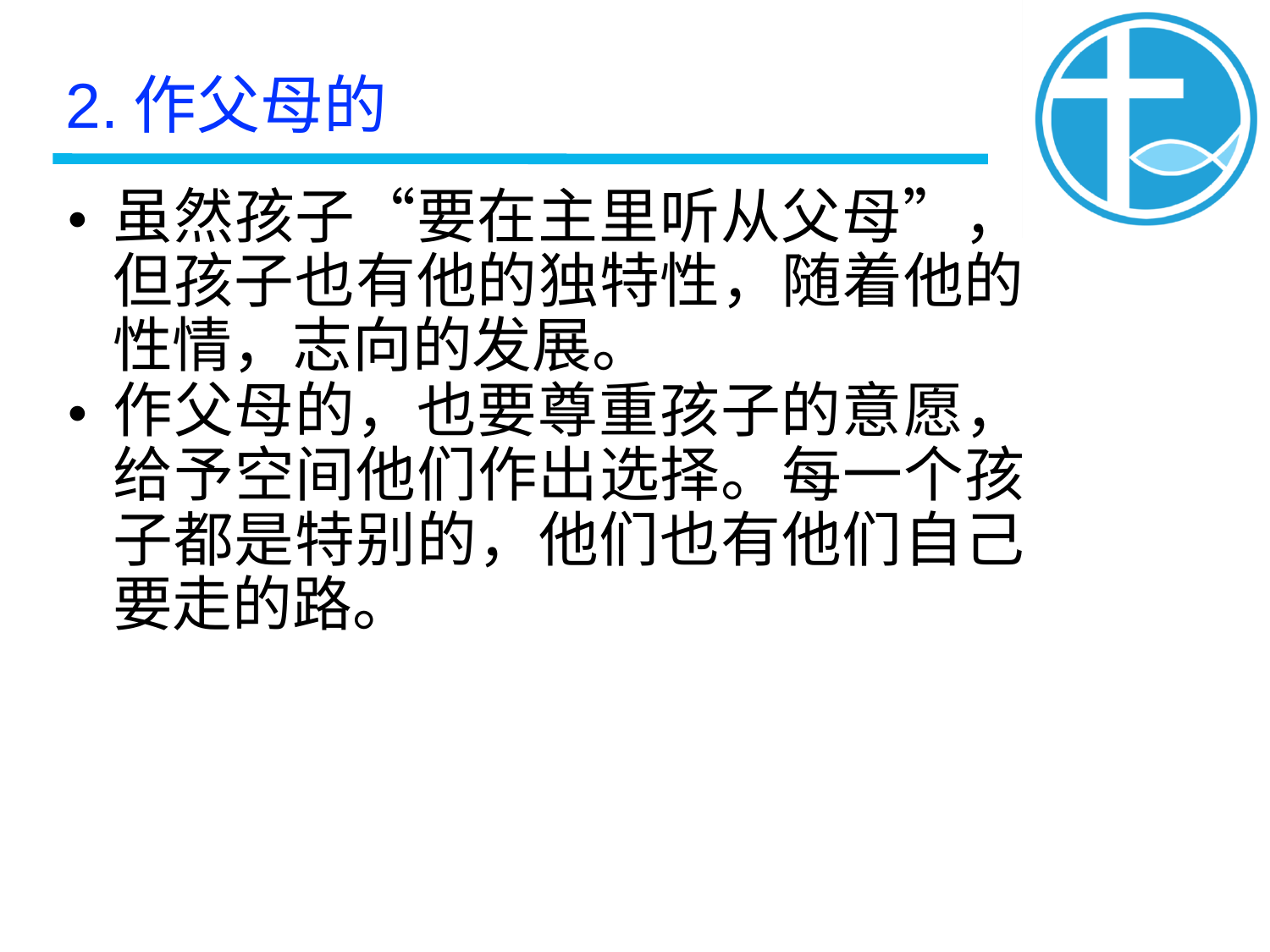

2.作父母的
虽然孩子“要在主里听从父母”，但孩子也有他的独特性，随着他的性情，志向的发展。
作父母的，也要尊重孩子的意愿，给予空间他们作出选择。每一个孩子都是特别的，他们也有他们自己要走的路。